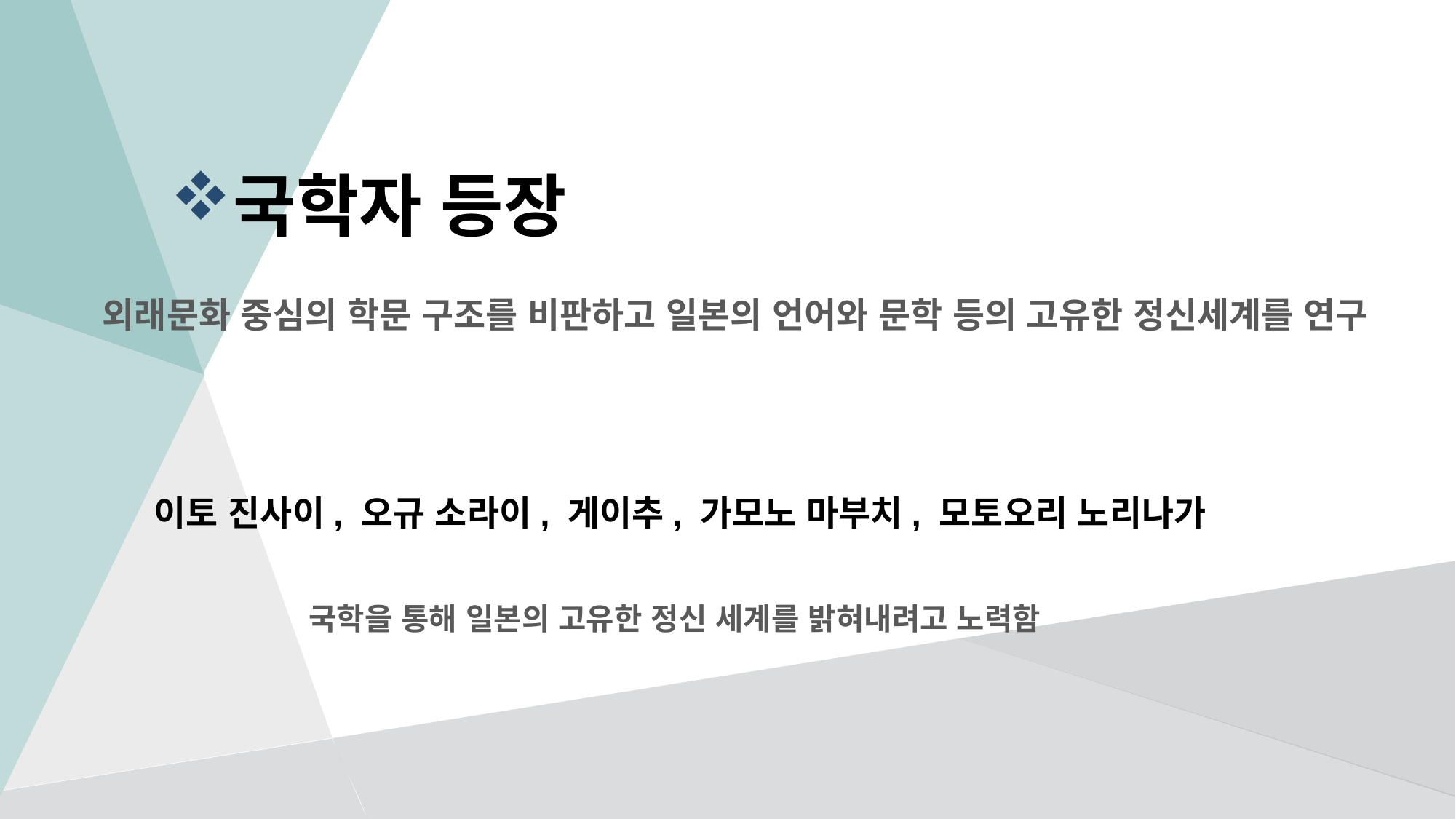

국학자 등장
외래문화 중심의 학문 구조를 비판하고 일본의 언어와 문학 등의 고유한 정신세계를 연구
이토 진사이, 오규 소라이, 게이추, 가모노 마부치, 모토오리 노리나가
국학을 통해 일본의 고유한 정신 세계를 밝혀내려고 노력함